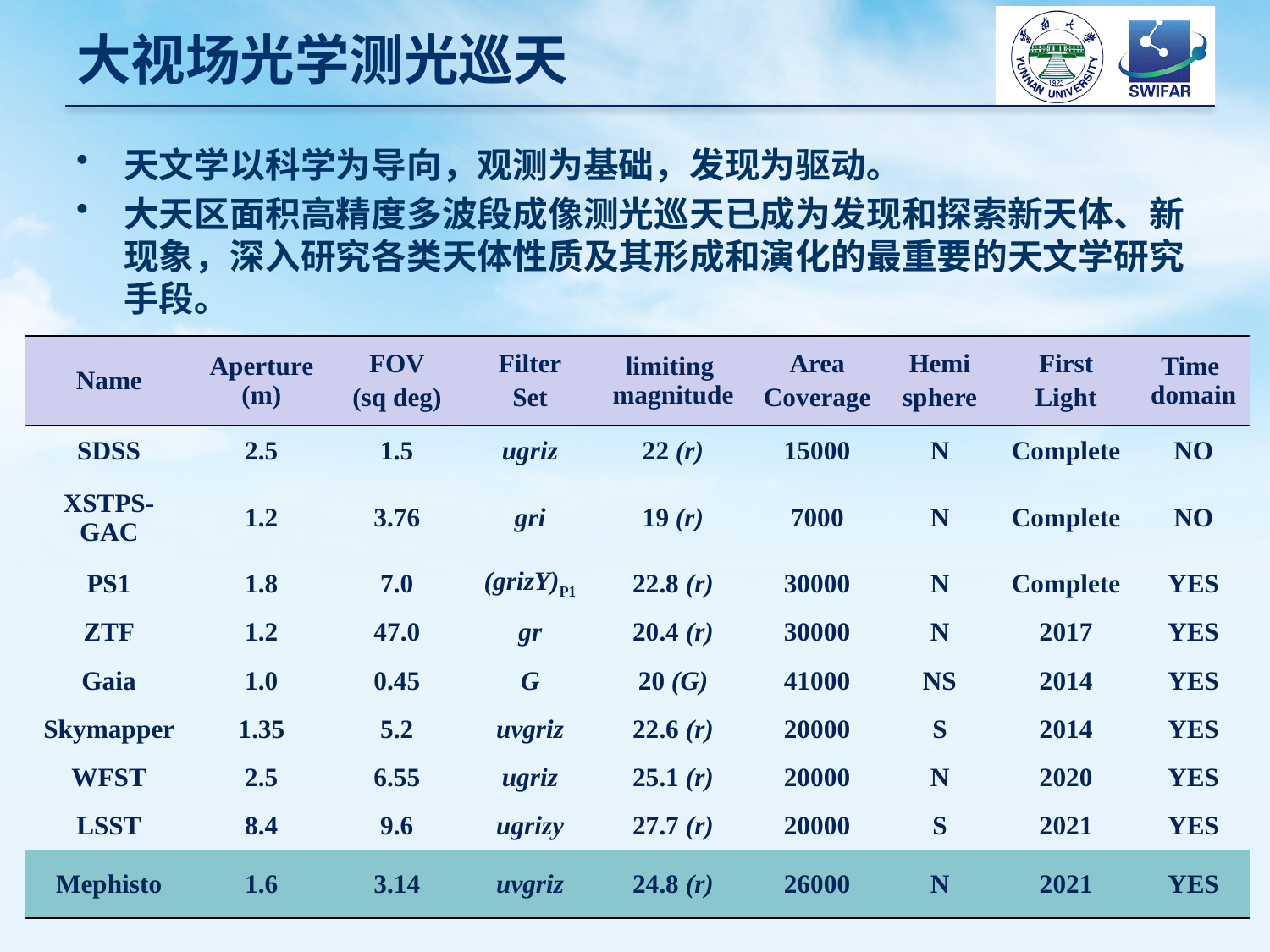

# 大视场光学测光巡天
天文学以科学为导向，观测为基础，发现为驱动。
大天区面积高精度多波段成像测光巡天已成为发现和探索新天体、新现象，深入研究各类天体性质及其形成和演化的最重要的天文学研究手段。
| Name | Aperture (m) | FOV (sq deg) | Filter Set | limiting magnitude | Area Coverage | Hemi sphere | First Light | Time domain |
| --- | --- | --- | --- | --- | --- | --- | --- | --- |
| SDSS | 2.5 | 1.5 | ugriz | 22 (r) | 15000 | N | Complete | NO |
| XSTPS-GAC | 1.2 | 3.76 | gri | 19 (r) | 7000 | N | Complete | NO |
| PS1 | 1.8 | 7.0 | (grizY)P1 | 22.8 (r) | 30000 | N | Complete | YES |
| ZTF | 1.2 | 47.0 | gr | 20.4 (r) | 30000 | N | 2017 | YES |
| Gaia | 1.0 | 0.45 | G | 20 (G) | 41000 | NS | 2014 | YES |
| Skymapper | 1.35 | 5.2 | uvgriz | 22.6 (r) | 20000 | S | 2014 | YES |
| WFST | 2.5 | 6.55 | ugriz | 25.1 (r) | 20000 | N | 2020 | YES |
| LSST | 8.4 | 9.6 | ugrizy | 27.7 (r) | 20000 | S | 2021 | YES |
| Mephisto | 1.6 | 3.14 | uvgriz | 24.8 (r) | 26000 | N | 2021 | YES |